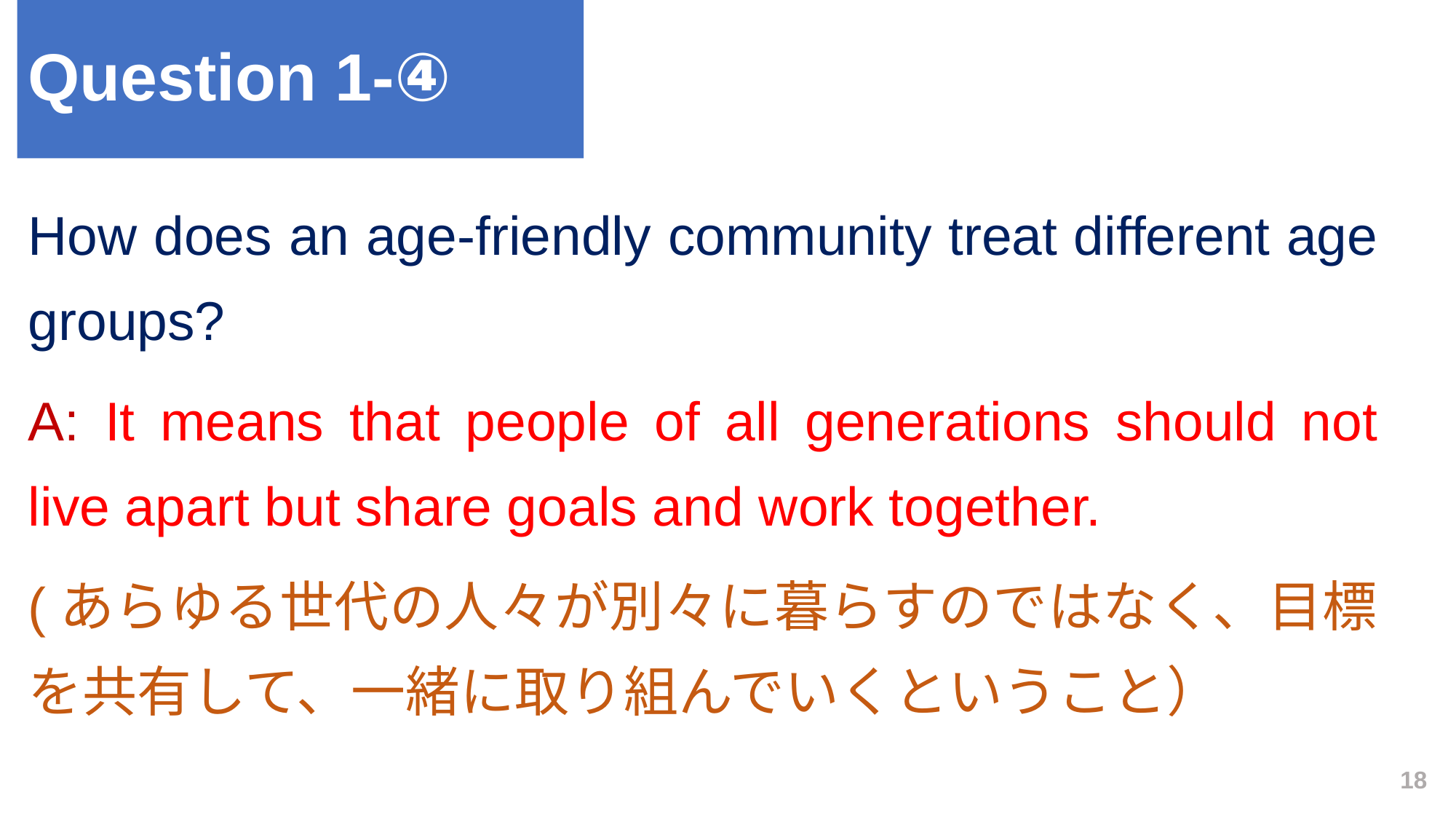

Question 1-④
How does an age-friendly community treat different age groups?
A: It means that people of all generations should not live apart but share goals and work together.
(あらゆる世代の人々が別々に暮らすのではなく、目標を共有して、一緒に取り組んでいくということ）